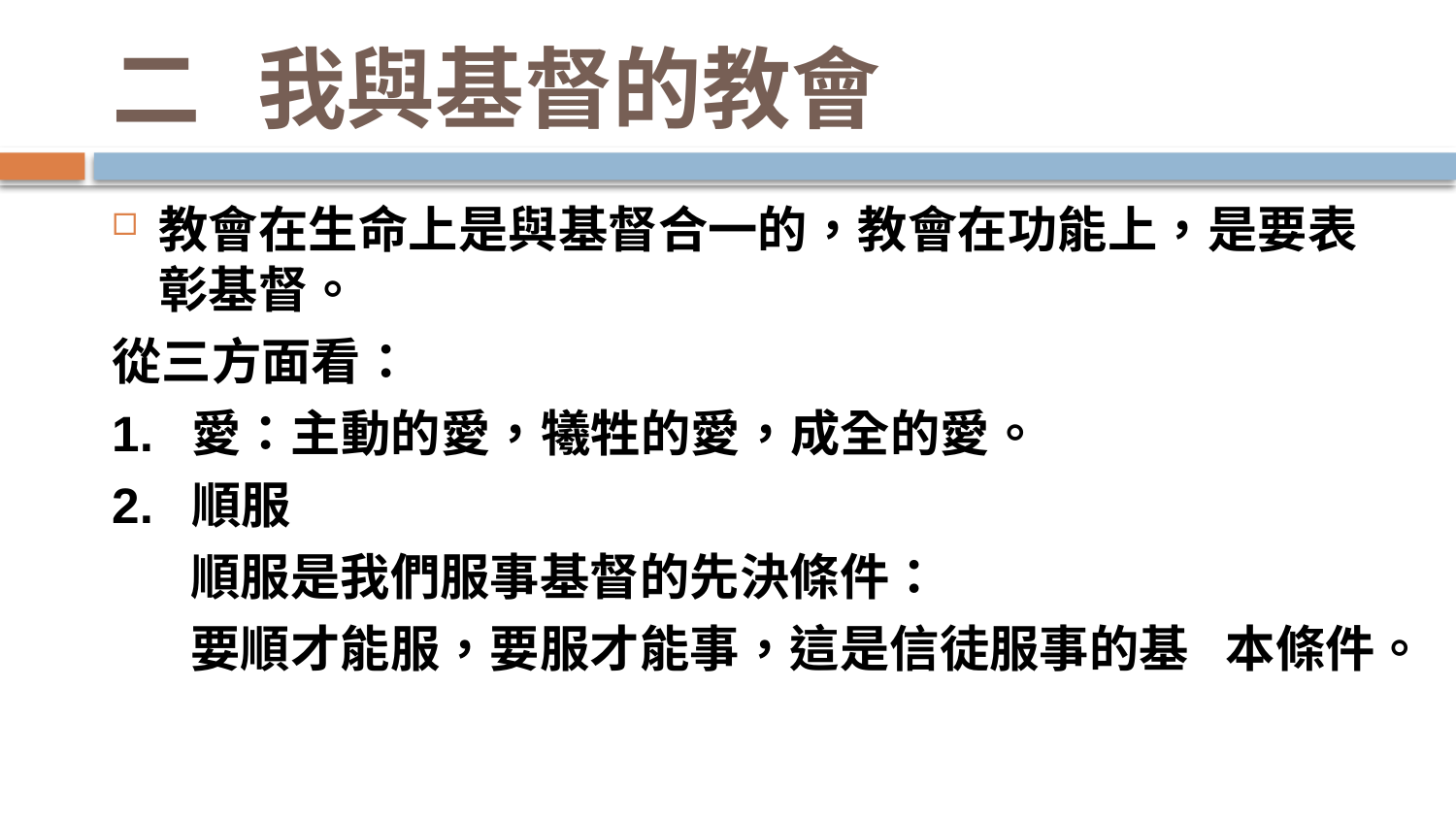

# 二	我與基督的教會
教會在生命上是與基督合一的，教會在功能上，是要表彰基督。
從三方面看：
1.  愛：主動的愛，犧牲的愛，成全的愛。
2.  順服
      順服是我們服事基督的先決條件：
      要順才能服，要服才能事，這是信徒服事的基	本條件。